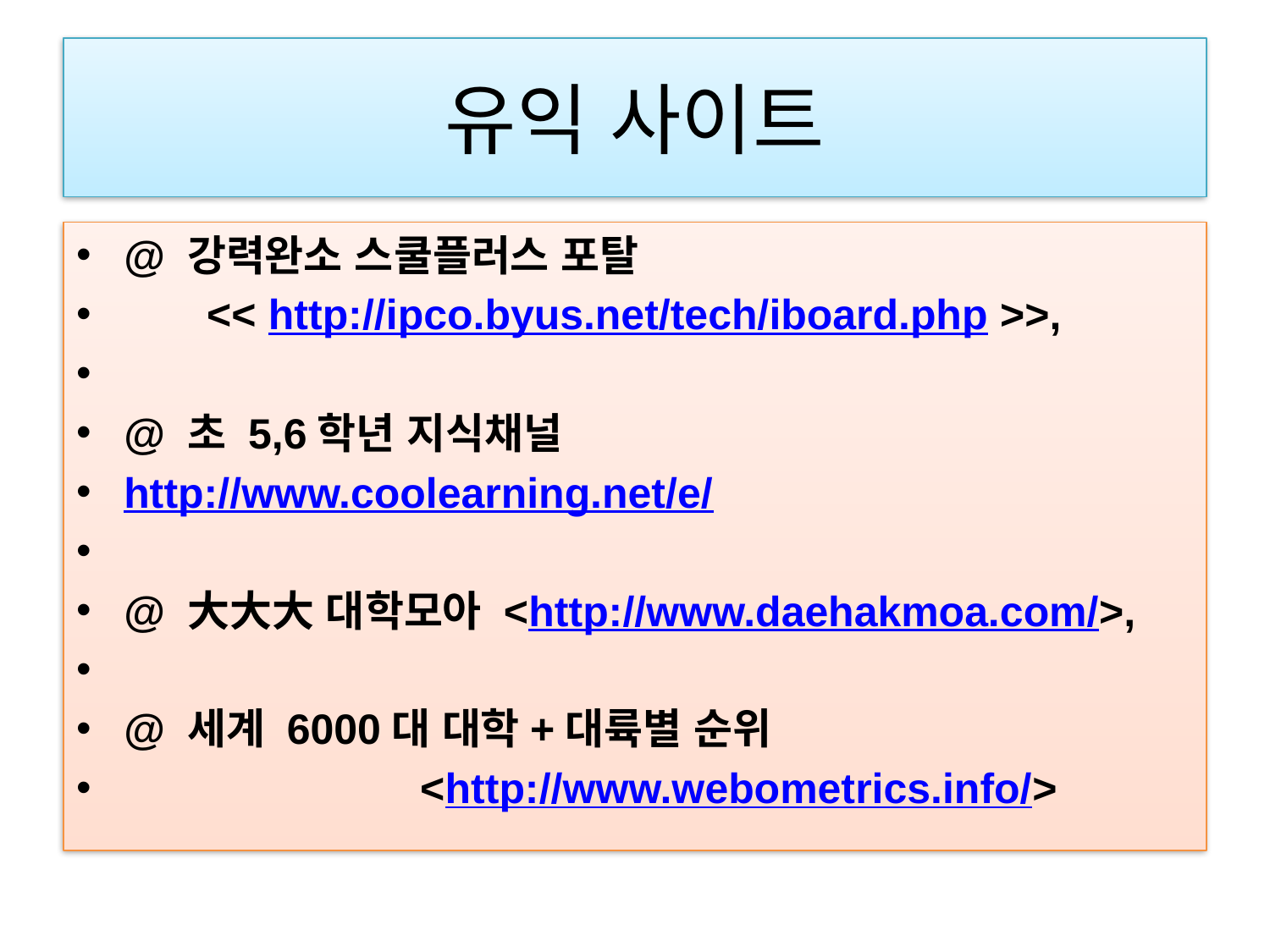

# 유익 사이트
@ 강력완소 스쿨플러스 포탈
       << http://ipco.byus.net/tech/iboard.php >>,

@ 초 5,6학년 지식채널
http://www.coolearning.net/e/

@ 大大大 대학모아 <http://www.daehakmoa.com/>,

@ 세계 6000대 대학+대륙별 순위
                         <http://www.webometrics.info/>